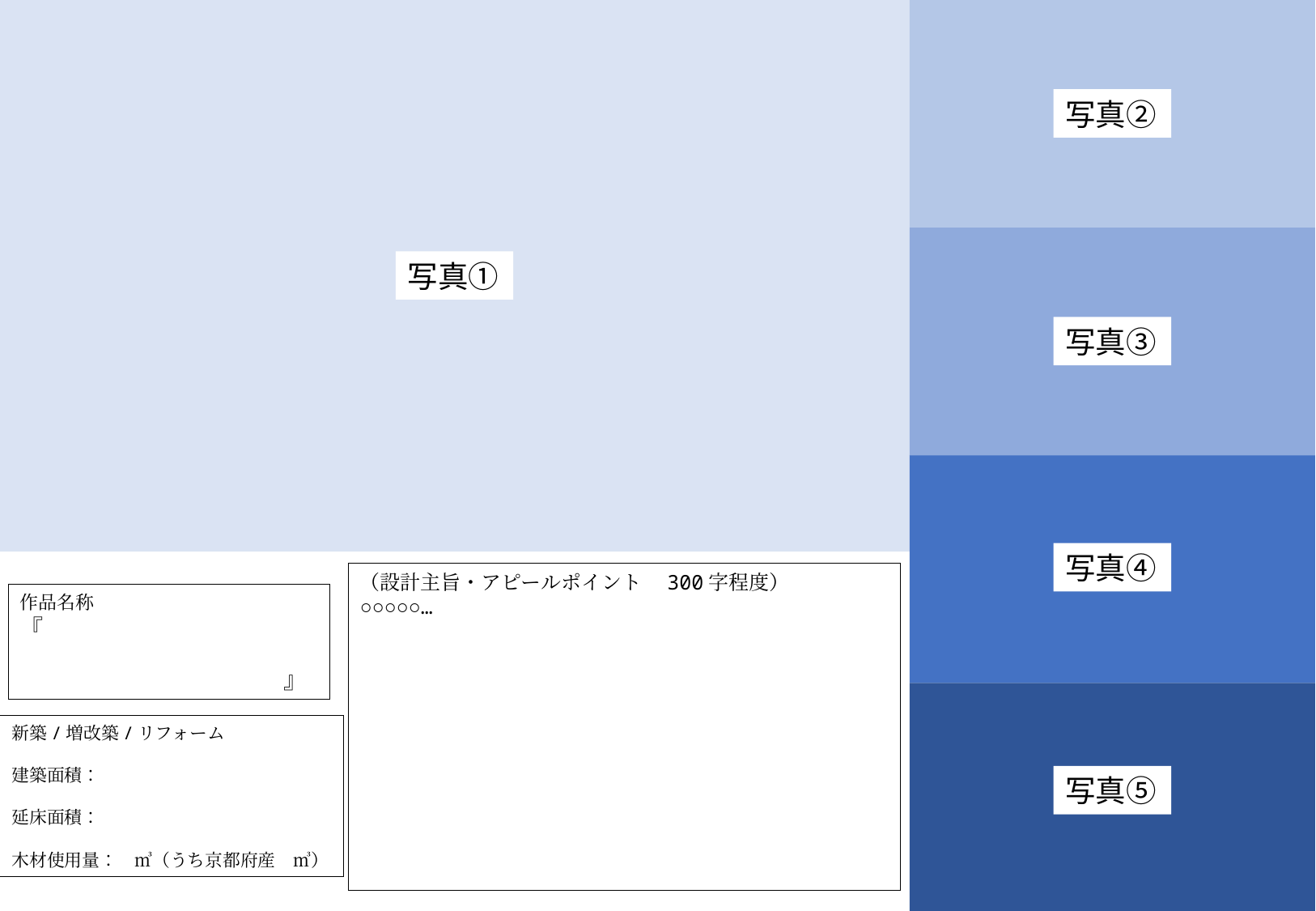

★レイアウト変更可
★提出時、「写真①～⑤」の文字は
　削除してください。
★提出はPDF又はJPEG形式とする。

【必須事項】
　・写真５枚（遠景１枚、外観１枚、
　　室内１枚、軸組１枚、
　　アピールしたいもの１枚）
　・作品名称
　・設計主旨
　・新築/増改築/リフォーム
　・建築面積
　・延床面積
　・木材使用量
　　（うち京都府産木材使用量）
写真②

写真①
写真③

写真④
（設計主旨・アピールポイント　300字程度）
○○○○○…

作品名称
『
　　　　　　　　　　　　　』

新築/増改築/リフォーム

建築面積：

延床面積：

木材使用量：　㎥（うち京都府産　㎥）
写真⑤